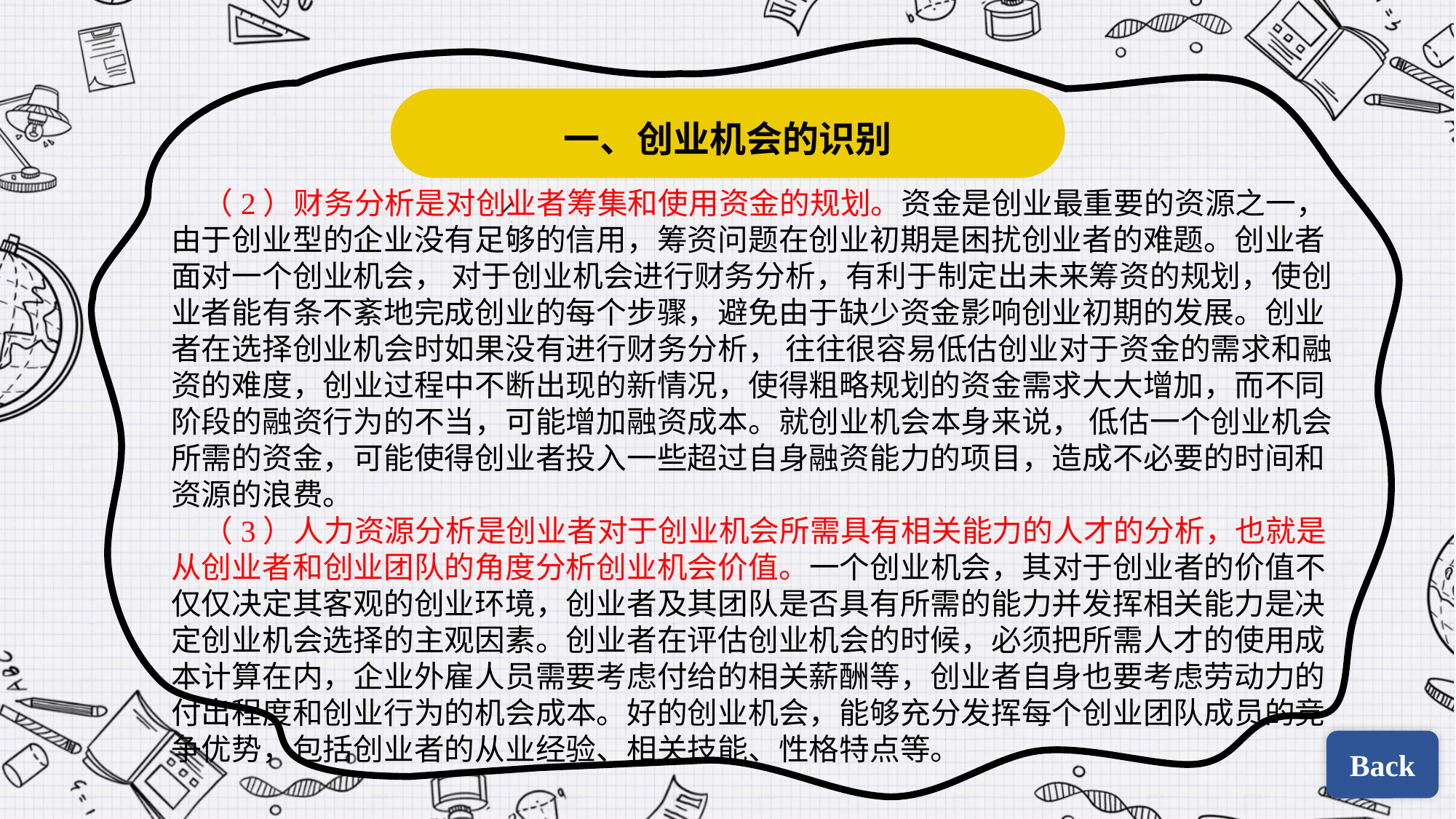

一、创业机会的识别
（2）财务分析是对创业者筹集和使用资金的规划。资金是创业最重要的资源之一，由于创业型的企业没有足够的信用，筹资问题在创业初期是困扰创业者的难题。创业者面对一个创业机会， 对于创业机会进行财务分析，有利于制定出未来筹资的规划，使创业者能有条不紊地完成创业的每个步骤，避免由于缺少资金影响创业初期的发展。创业者在选择创业机会时如果没有进行财务分析， 往往很容易低估创业对于资金的需求和融资的难度，创业过程中不断出现的新情况，使得粗略规划的资金需求大大增加，而不同阶段的融资行为的不当，可能增加融资成本。就创业机会本身来说， 低估一个创业机会所需的资金，可能使得创业者投入一些超过自身融资能力的项目，造成不必要的时间和资源的浪费。
（3）人力资源分析是创业者对于创业机会所需具有相关能力的人才的分析，也就是从创业者和创业团队的角度分析创业机会价值。一个创业机会，其对于创业者的价值不仅仅决定其客观的创业环境，创业者及其团队是否具有所需的能力并发挥相关能力是决定创业机会选择的主观因素。创业者在评估创业机会的时候，必须把所需人才的使用成本计算在内，企业外雇人员需要考虑付给的相关薪酬等，创业者自身也要考虑劳动力的付出程度和创业行为的机会成本。好的创业机会，能够充分发挥每个创业团队成员的竞争优势，包括创业者的从业经验、相关技能、性格特点等。

Back